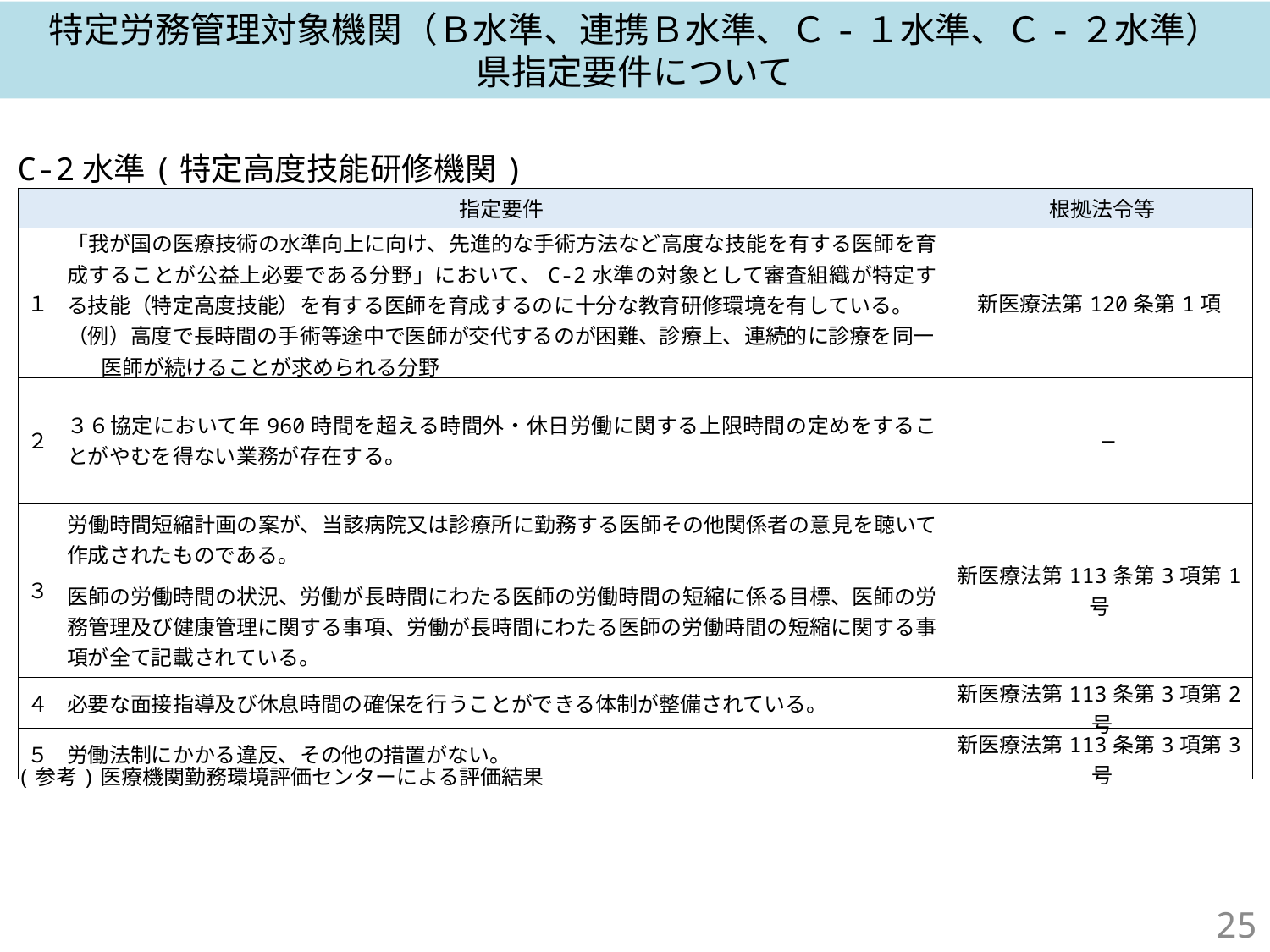

特定労務管理対象機関（Ｂ水準、連携Ｂ水準、Ｃ-１水準、Ｃ-２水準）
県指定要件について
C-2水準(特定高度技能研修機関)
|  | 指定要件 | 根拠法令等 |
| --- | --- | --- |
| １ | 「我が国の医療技術の水準向上に向け、先進的な手術方法など高度な技能を有する医師を育成することが公益上必要である分野」において、C-2水準の対象として審査組織が特定する技能（特定高度技能）を有する医師を育成するのに十分な教育研修環境を有している。 （例）高度で長時間の手術等途中で医師が交代するのが困難、診療上、連続的に診療を同一 医師が続けることが求められる分野 | 新医療法第120条第1項 |
| ２ | ３６協定において年960時間を超える時間外・休日労働に関する上限時間の定めをすることがやむを得ない業務が存在する。 | ― |
| ３ | 労働時間短縮計画の案が、当該病院又は診療所に勤務する医師その他関係者の意見を聴いて作成されたものである。 医師の労働時間の状況、労働が長時間にわたる医師の労働時間の短縮に係る目標、医師の労務管理及び健康管理に関する事項、労働が長時間にわたる医師の労働時間の短縮に関する事項が全て記載されている。 | 新医療法第113条第3項第1号 |
| ４ | 必要な面接指導及び休息時間の確保を行うことができる体制が整備されている。 | 新医療法第113条第3項第2号 |
| ５ | 労働法制にかかる違反、その他の措置がない。 | 新医療法第113条第3項第3号 |
(参考)医療機関勤務環境評価センターによる評価結果

25